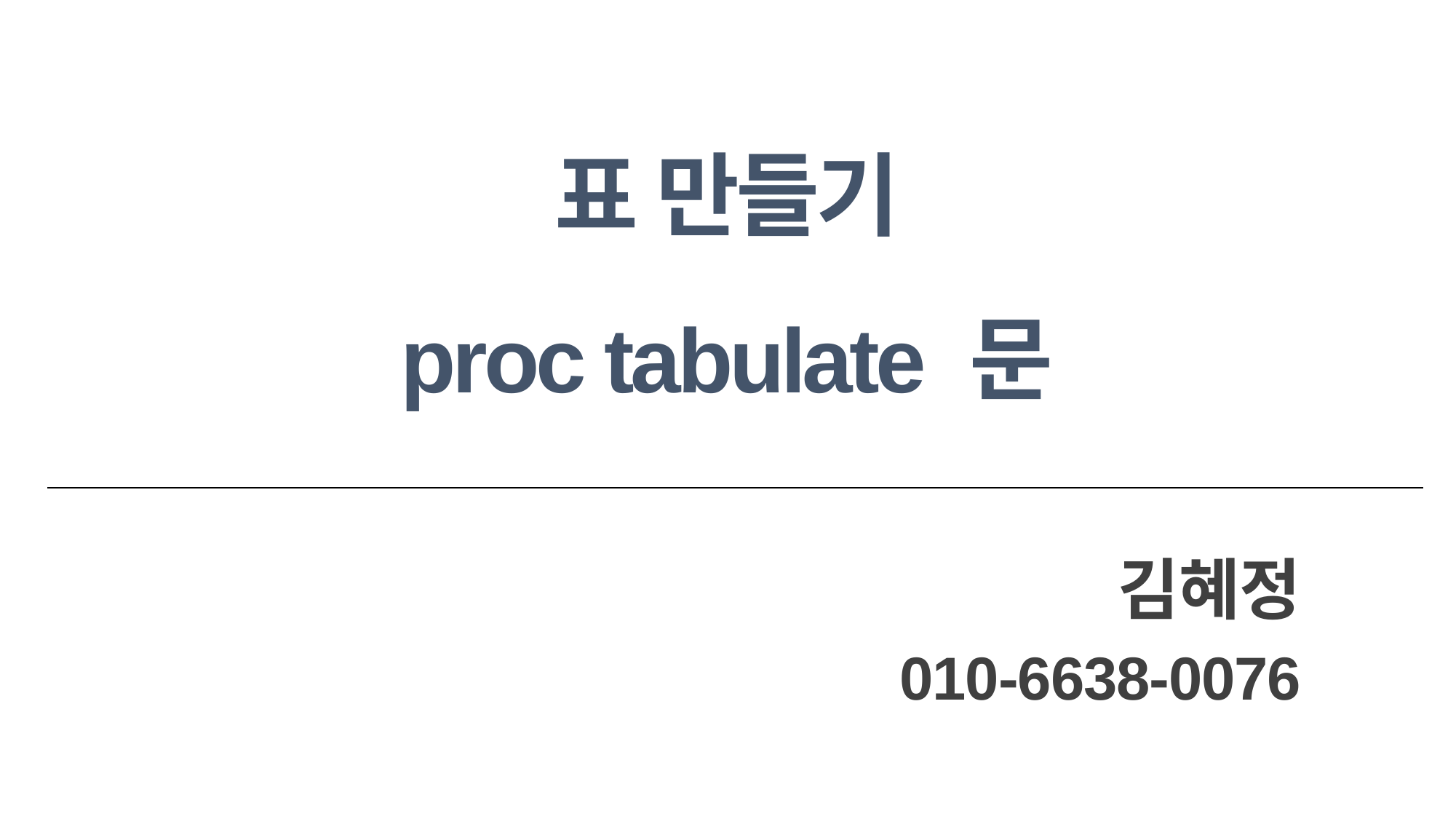

# 표 만들기 proc tabulate 문
김혜정
010-6638-0076